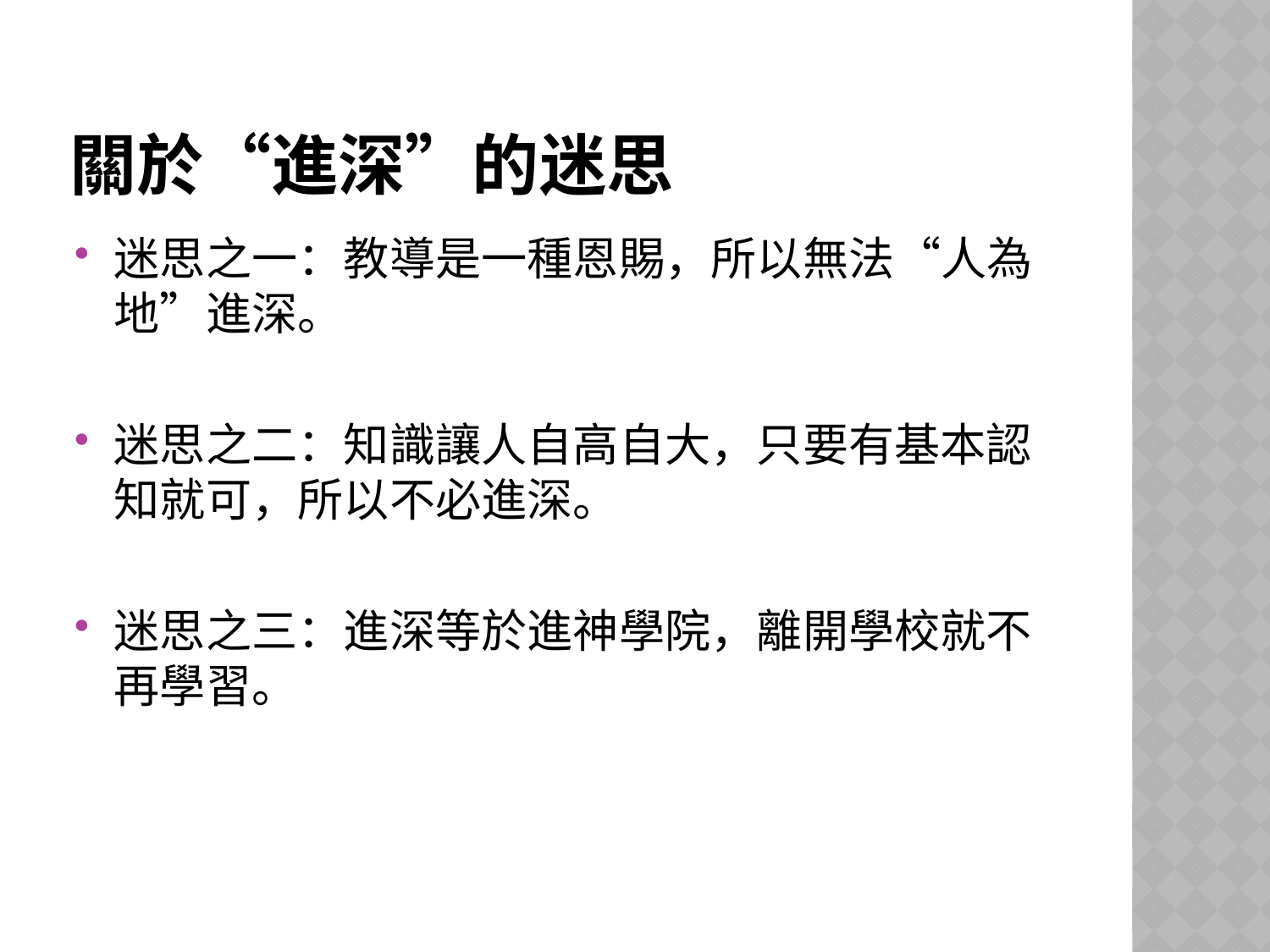

# 關於“進深”的迷思
迷思之一：教導是一種恩賜，所以無法“人為地”進深。

迷思之二：知識讓人自高自大，只要有基本認知就可，所以不必進深。

迷思之三：進深等於進神學院，離開學校就不再學習。